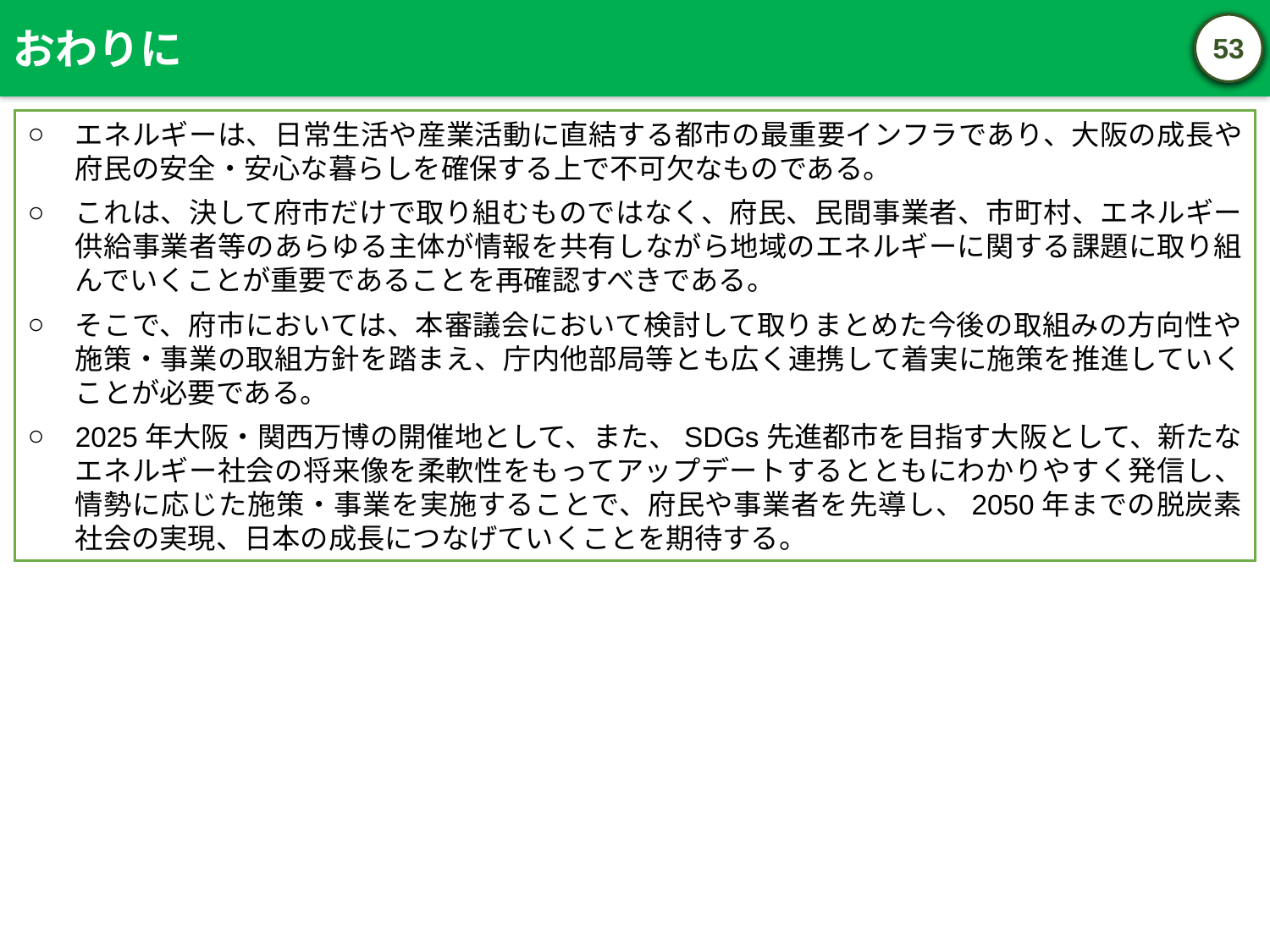

おわりに
53
53
エネルギーは、日常生活や産業活動に直結する都市の最重要インフラであり、大阪の成長や府民の安全・安心な暮らしを確保する上で不可欠なものである。
これは、決して府市だけで取り組むものではなく、府民、民間事業者、市町村、エネルギー供給事業者等のあらゆる主体が情報を共有しながら地域のエネルギーに関する課題に取り組んでいくことが重要であることを再確認すべきである。
そこで、府市においては、本審議会において検討して取りまとめた今後の取組みの方向性や施策・事業の取組方針を踏まえ、庁内他部局等とも広く連携して着実に施策を推進していくことが必要である。
2025年大阪・関西万博の開催地として、また、SDGs先進都市を目指す大阪として、新たなエネルギー社会の将来像を柔軟性をもってアップデートするとともにわかりやすく発信し、情勢に応じた施策・事業を実施することで、府民や事業者を先導し、2050年までの脱炭素社会の実現、日本の成長につなげていくことを期待する。